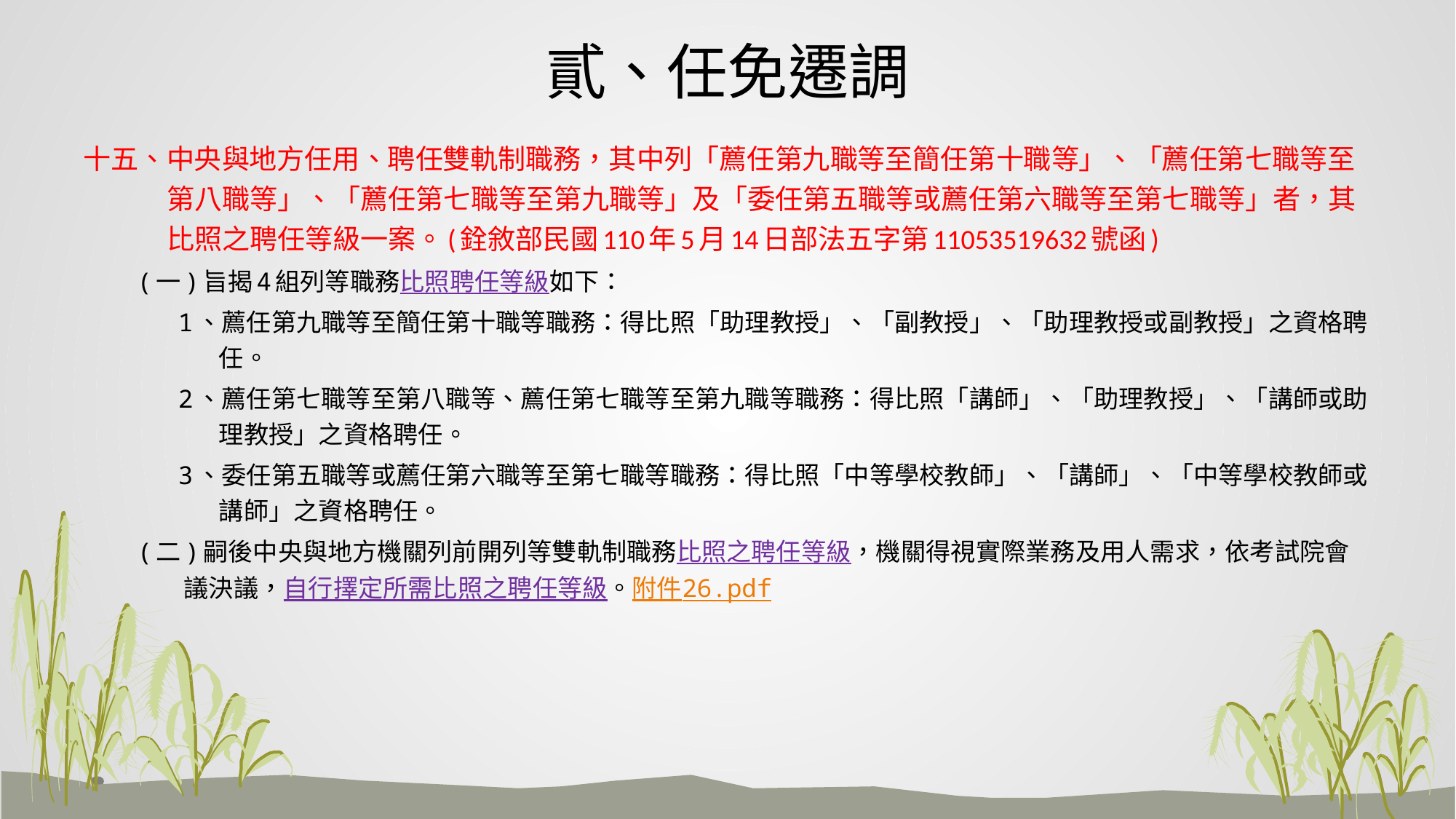

# 貳、任免遷調
十五、中央與地方任用、聘任雙軌制職務，其中列「薦任第九職等至簡任第十職等」、「薦任第七職等至第八職等」、「薦任第七職等至第九職等」及「委任第五職等或薦任第六職等至第七職等」者，其比照之聘任等級一案。(銓敘部民國110年5月14日部法五字第11053519632號函)
(一)旨揭4組列等職務比照聘任等級如下：
1、薦任第九職等至簡任第十職等職務：得比照「助理教授」、「副教授」、「助理教授或副教授」之資格聘任。
2、薦任第七職等至第八職等、薦任第七職等至第九職等職務：得比照「講師」、「助理教授」、「講師或助理教授」之資格聘任。
3、委任第五職等或薦任第六職等至第七職等職務：得比照「中等學校教師」、「講師」、「中等學校教師或講師」之資格聘任。
(二)嗣後中央與地方機關列前開列等雙軌制職務比照之聘任等級，機關得視實際業務及用人需求，依考試院會議決議，自行擇定所需比照之聘任等級。附件26.pdf